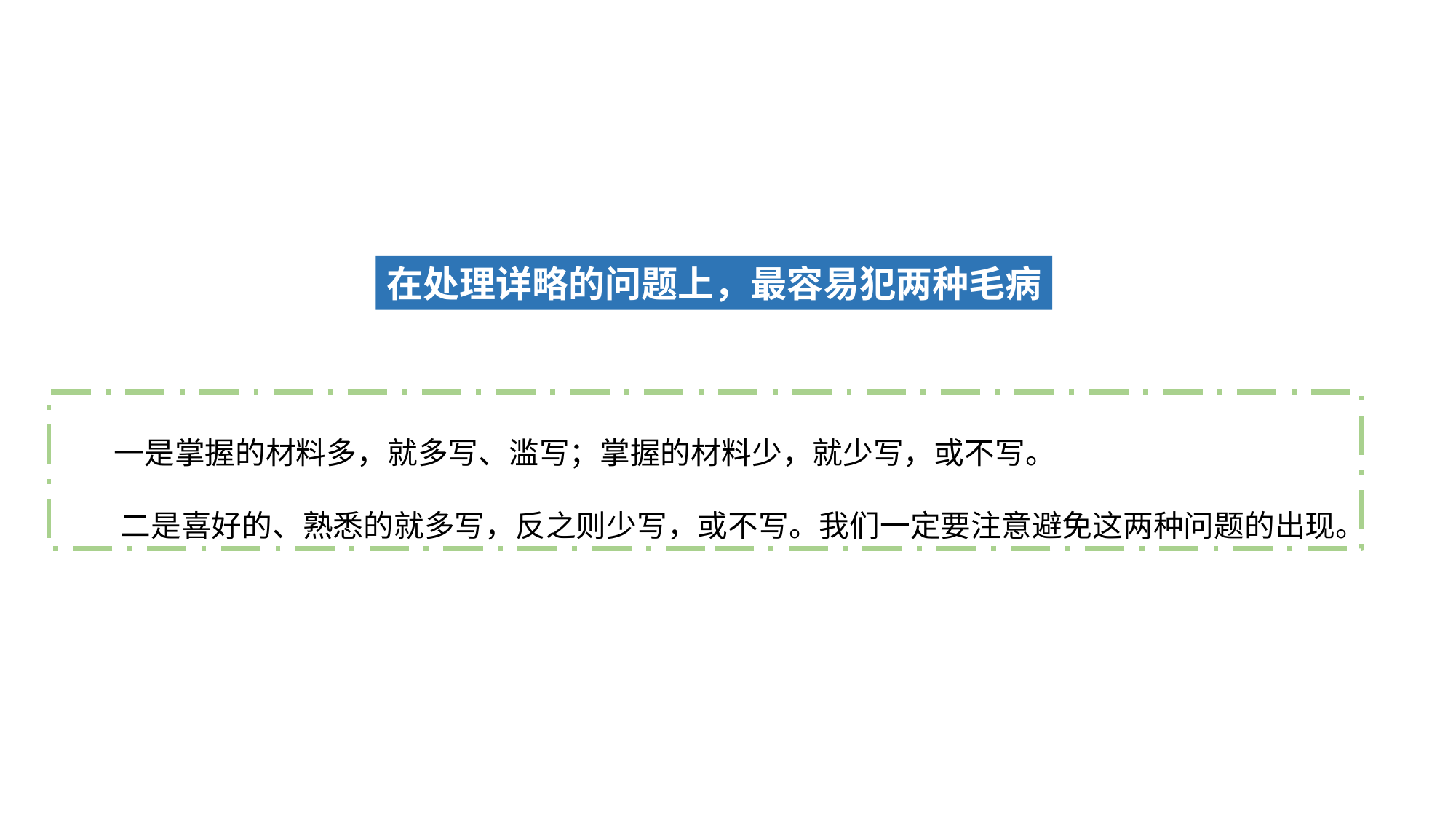

在处理详略的问题上，最容易犯两种毛病
       一是掌握的材料多，就多写、滥写；掌握的材料少，就少写，或不写。
        二是喜好的、熟悉的就多写，反之则少写，或不写。我们一定要注意避免这两种问题的出现。